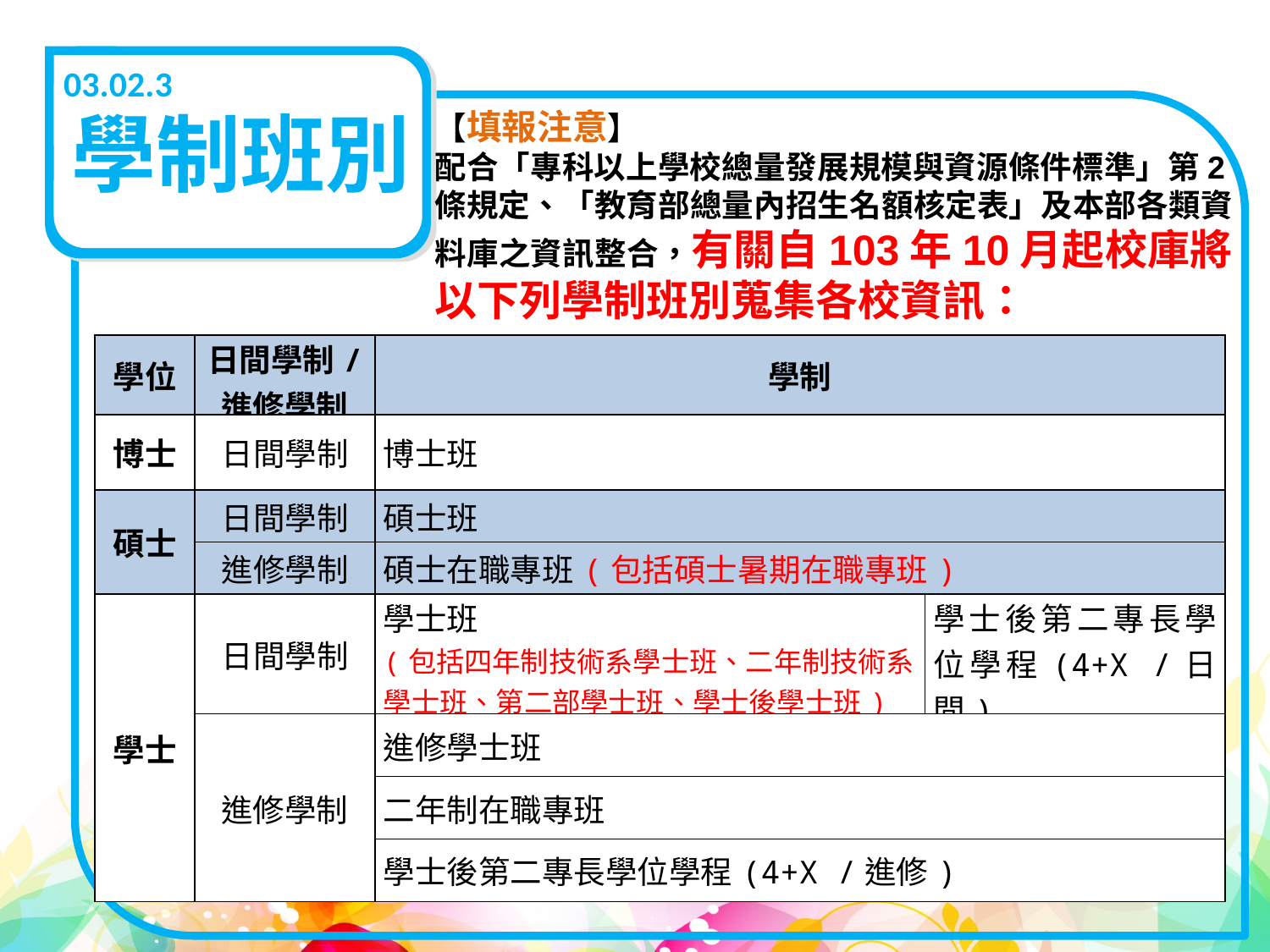

03.02.3

學制班別

【填報注意】
配合「專科以上學校總量發展規模與資源條件標準」第2條規定、「教育部總量內招生名額核定表」及本部各類資料庫之資訊整合，有關自103年10月起校庫將以下列學制班別蒐集各校資訊：
| 學位 | 日間學制/ 進修學制 | 學制 |  |
| --- | --- | --- | --- |
| 博士 | 日間學制 | 博士班 |  |
| 碩士 | 日間學制 | 碩士班 |  |
|  | 進修學制 | 碩士在職專班(包括碩士暑期在職專班) |  |
| 學士 | 日間學制 | 學士班 (包括四年制技術系學士班、二年制技術系學士班、第二部學士班、學士後學士班) | 學士後第二專長學位學程(4+X /日間) |
|  | 進修學制 | 進修學士班 |  |
|  |  | 二年制在職專班 |  |
|  |  | 學士後第二專長學位學程(4+X /進修) |  |